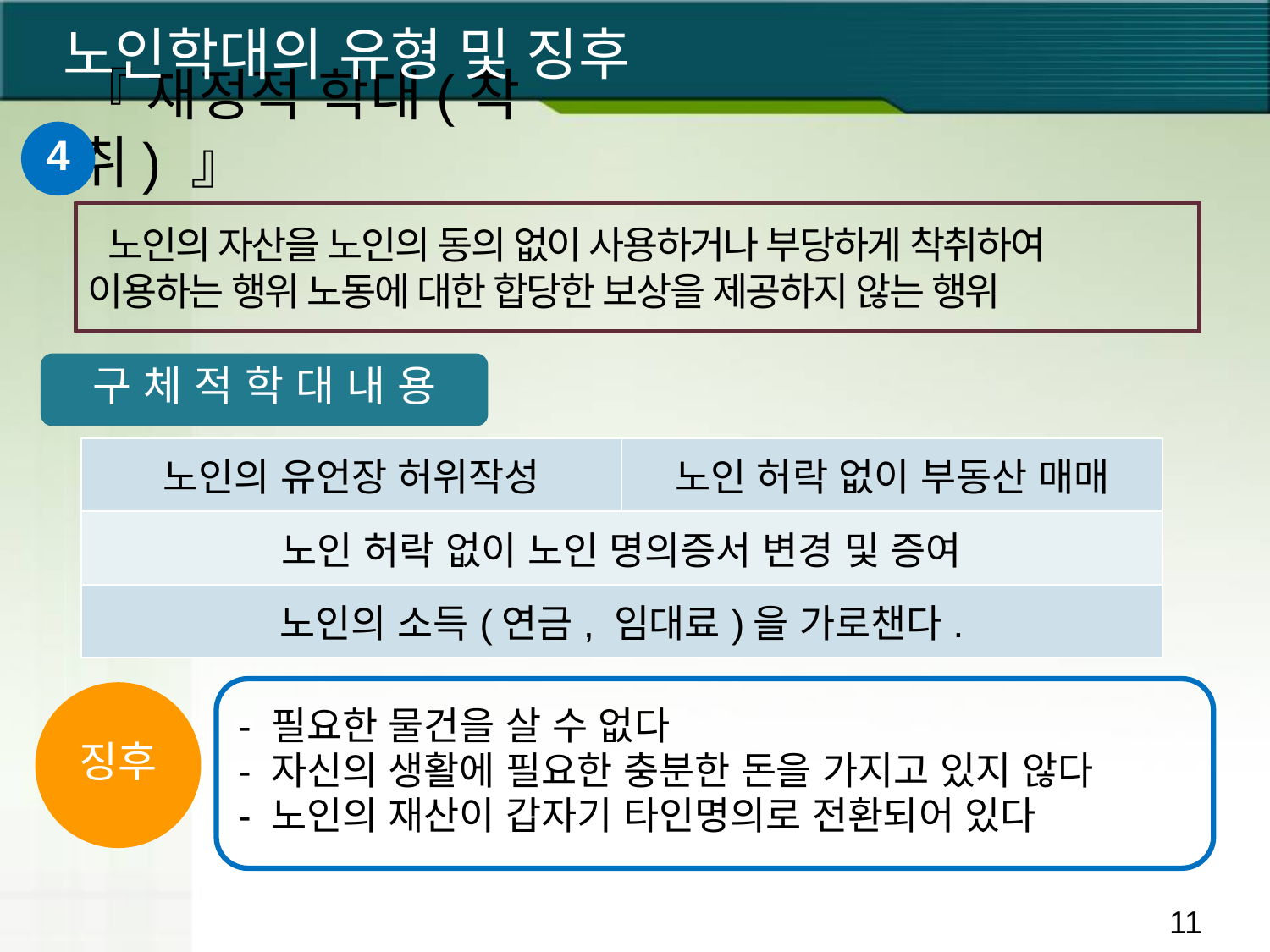

노인학대의 유형 및 징후

『 재정적 학대(착취) 』
4
 노인의 자산을 노인의 동의 없이 사용하거나 부당하게 착취하여 이용하는 행위 노동에 대한 합당한 보상을 제공하지 않는 행위
구 체 적 학 대 내 용
| 노인의 유언장 허위작성 | 노인 허락 없이 부동산 매매 |
| --- | --- |
| 노인 허락 없이 노인 명의증서 변경 및 증여 |  |
| 노인의 소득(연금, 임대료)을 가로챈다. |  |
- 필요한 물건을 살 수 없다
- 자신의 생활에 필요한 충분한 돈을 가지고 있지 않다
- 노인의 재산이 갑자기 타인명의로 전환되어 있다
징후
11